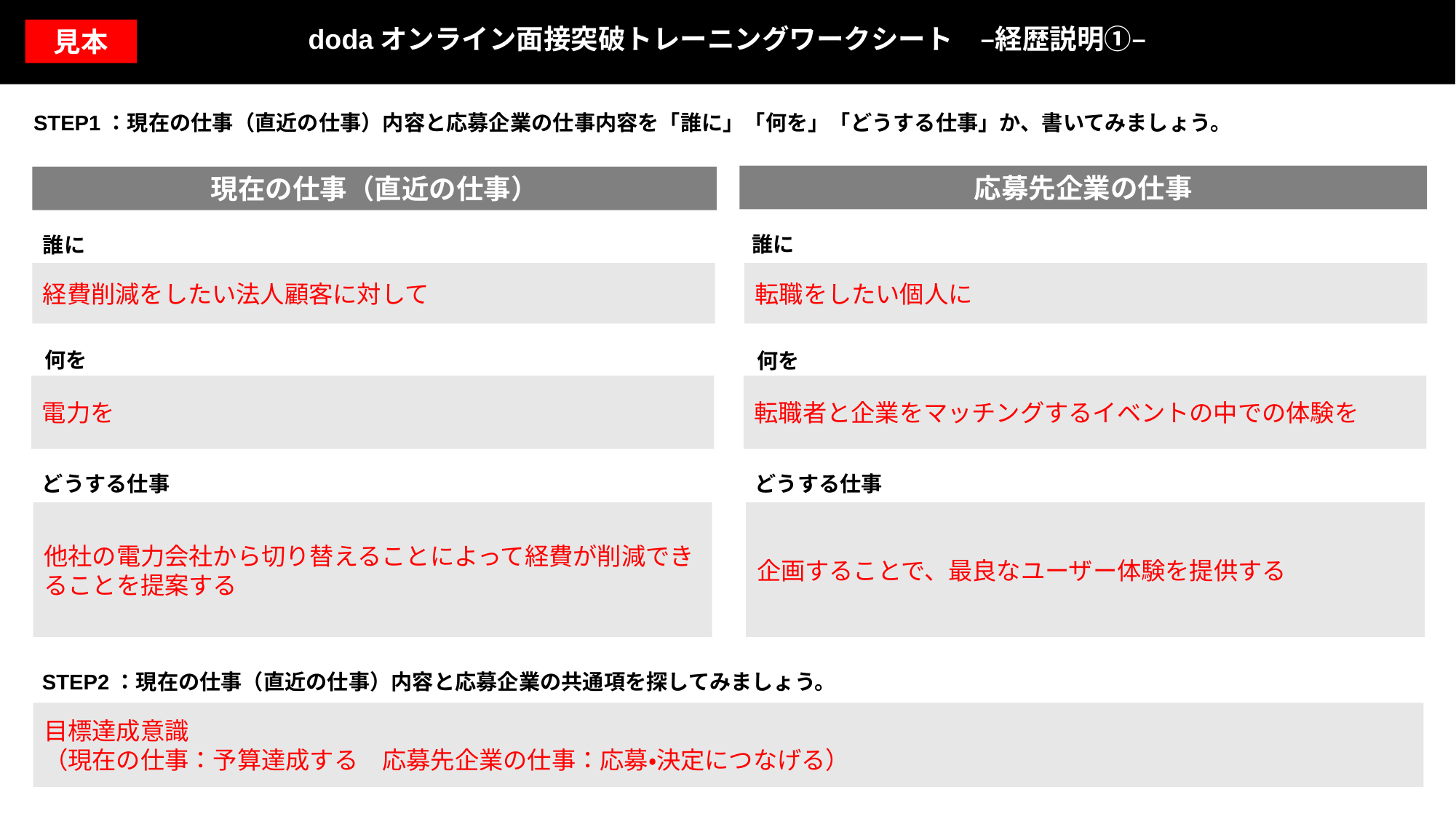

dodaオンライン面接突破トレーニングワークシート　–経歴説明①–
見本
STEP1：現在の仕事（直近の仕事）内容と応募企業の仕事内容を「誰に」「何を」「どうする仕事」か、書いてみましょう。
応募先企業の仕事
現在の仕事（直近の仕事）
誰に
誰に
経費削減をしたい法人顧客に対して
転職をしたい個人に
何を
何を
電力を
転職者と企業をマッチングするイベントの中での体験を
どうする仕事
どうする仕事
他社の電力会社から切り替えることによって経費が削減できることを提案する
企画することで、最良なユーザー体験を提供する
STEP2：現在の仕事（直近の仕事）内容と応募企業の共通項を探してみましょう。
目標達成意識
（現在の仕事：予算達成する　応募先企業の仕事：応募・決定につなげる）